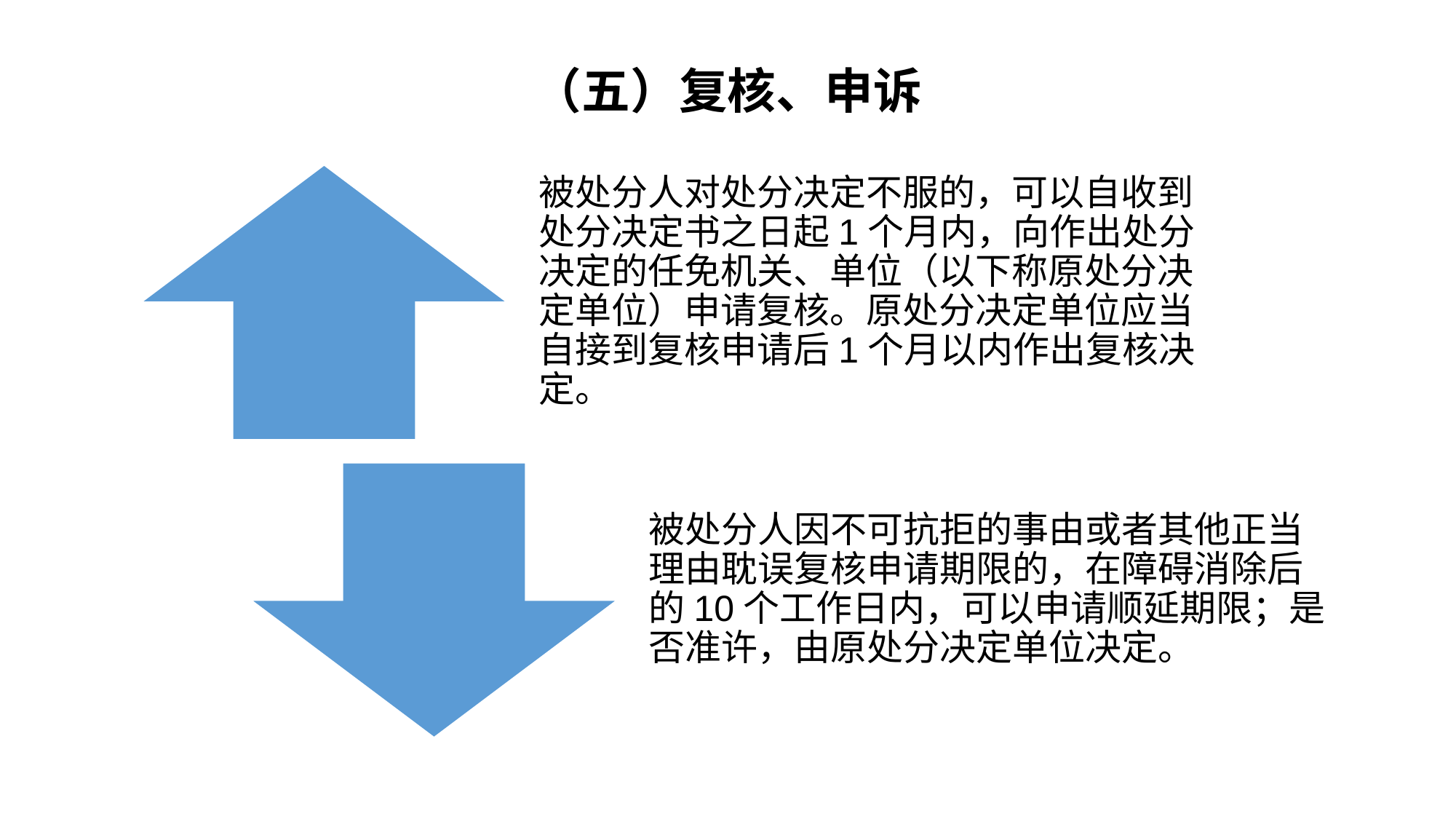

# （五）复核、申诉
被处分人对处分决定不服的，可以自收到处分决定书之日起1个月内，向作出处分决定的任免机关、单位（以下称原处分决定单位）申请复核。原处分决定单位应当自接到复核申请后1个月以内作出复核决定。
被处分人因不可抗拒的事由或者其他正当理由耽误复核申请期限的，在障碍消除后的10个工作日内，可以申请顺延期限；是否准许，由原处分决定单位决定。